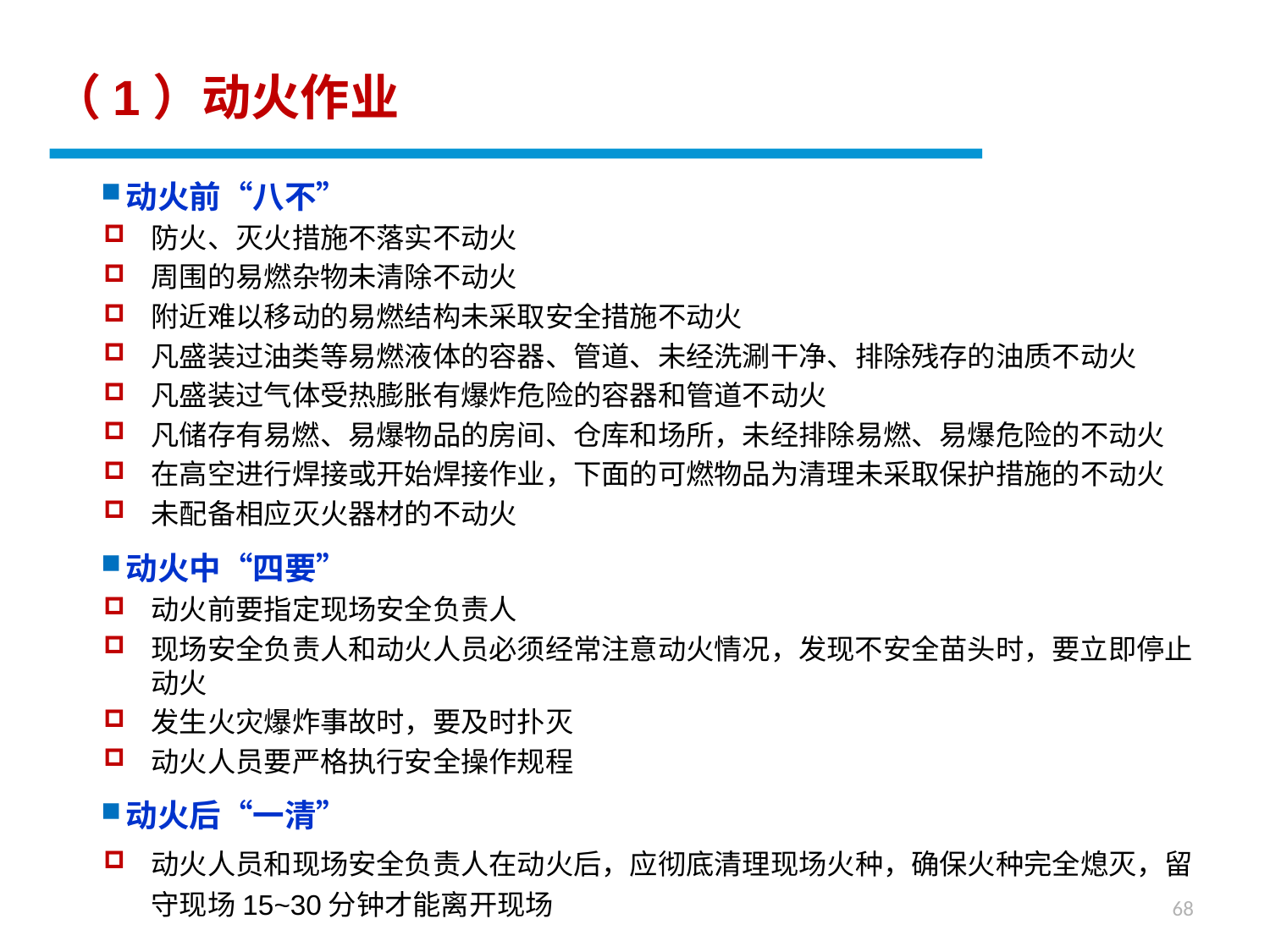

（1）动火作业
动火前“八不”
防火、灭火措施不落实不动火
周围的易燃杂物未清除不动火
附近难以移动的易燃结构未采取安全措施不动火
凡盛装过油类等易燃液体的容器、管道、未经洗涮干净、排除残存的油质不动火
凡盛装过气体受热膨胀有爆炸危险的容器和管道不动火
凡储存有易燃、易爆物品的房间、仓库和场所，未经排除易燃、易爆危险的不动火
在高空进行焊接或开始焊接作业，下面的可燃物品为清理未采取保护措施的不动火
未配备相应灭火器材的不动火
动火中“四要”
动火前要指定现场安全负责人
现场安全负责人和动火人员必须经常注意动火情况，发现不安全苗头时，要立即停止动火
发生火灾爆炸事故时，要及时扑灭
动火人员要严格执行安全操作规程
动火后“一清”
动火人员和现场安全负责人在动火后，应彻底清理现场火种，确保火种完全熄灭，留守现场15~30分钟才能离开现场
68